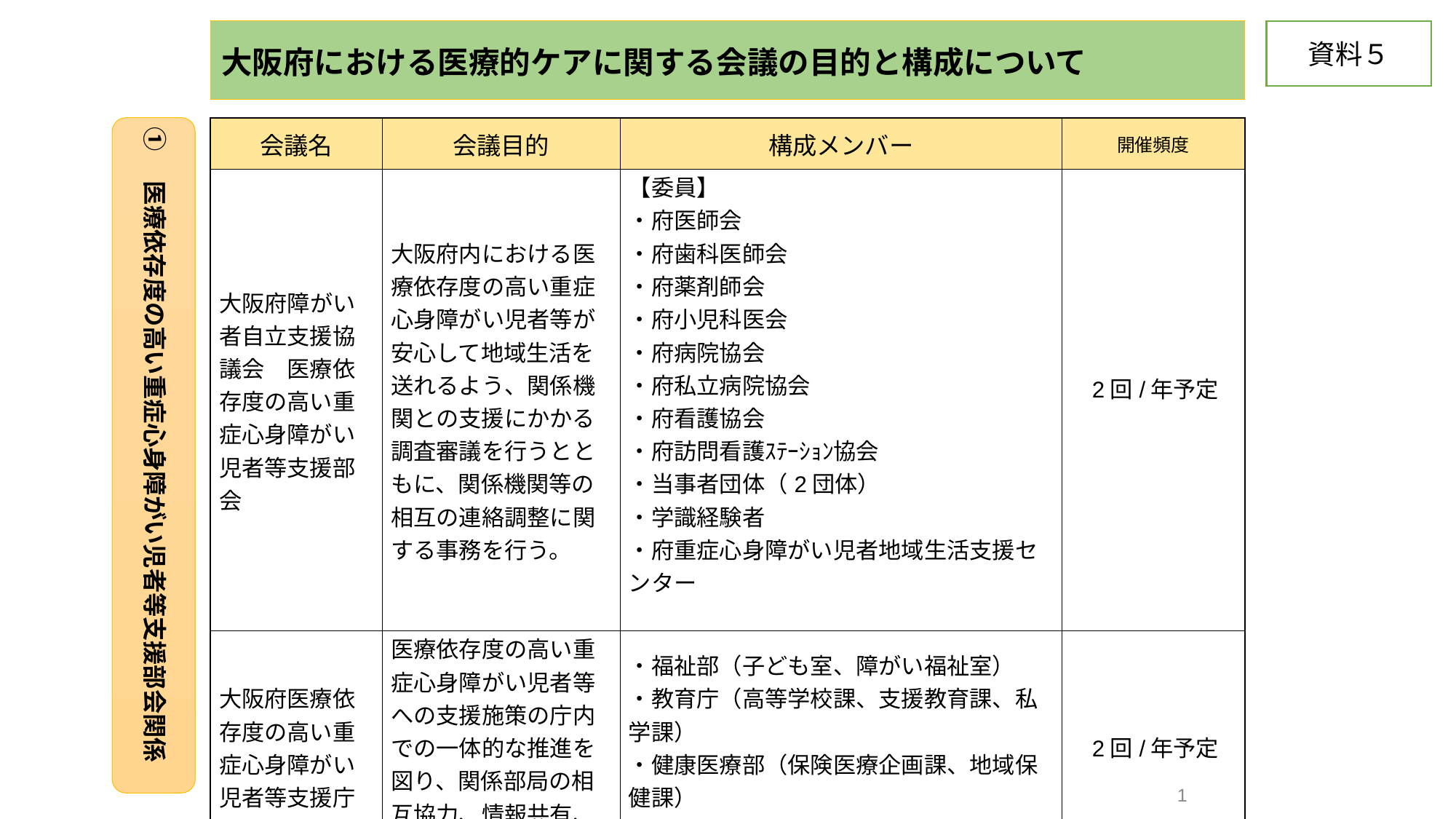

# 大阪府における医療的ケアに関する会議の目的と構成について
資料５
①　医療依存度の高い重症心身障がい児者等支援部会関係
| 会議名 | 会議目的 | 構成メンバー | 開催頻度 |
| --- | --- | --- | --- |
| 大阪府障がい者自立支援協議会　医療依存度の高い重症心身障がい児者等支援部会 | 大阪府内における医療依存度の高い重症心身障がい児者等が安心して地域生活を送れるよう、関係機関との支援にかかる調査審議を行うとともに、関係機関等の相互の連絡調整に関する事務を行う。 | 【委員】　　　　　　　　　　　　　 ・府医師会 ・府歯科医師会 ・府薬剤師会 ・府小児科医会 ・府病院協会 ・府私立病院協会 ・府看護協会 ・府訪問看護ｽﾃｰｼｮﾝ協会 ・当事者団体（2団体） ・学識経験者 ・府重症心身障がい児者地域生活支援センター | 2回/年予定 |
| 大阪府医療依存度の高い重症心身障がい児者等支援庁内連絡会議 | 医療依存度の高い重症心身障がい児者等への支援施策の庁内での一体的な推進を図り、関係部局の相互協力、情報共有、連携、上記部会の円滑な運営を行う。 | ・福祉部（子ども室、障がい福祉室） ・教育庁（高等学校課、支援教育課、私学課） ・健康医療部（保険医療企画課、地域保健課） | 2回/年予定 |
1